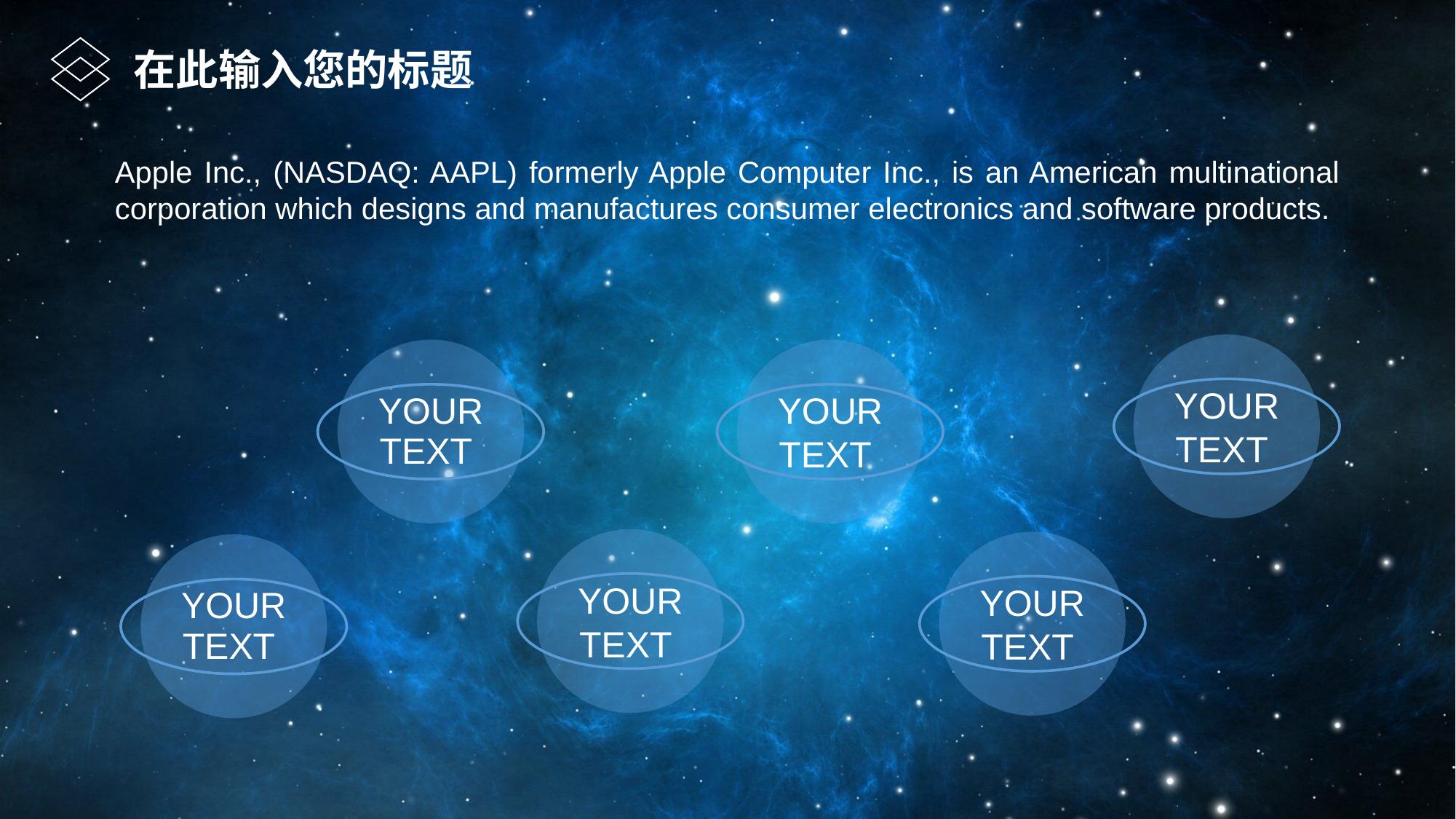

在此输入您的标题
Apple Inc., (NASDAQ: AAPL) formerly Apple Computer Inc., is an American multinational corporation which designs and manufactures consumer electronics and software products.
YOUR TEXT
YOUR TEXT
YOUR TEXT

YOUR TEXT
YOUR TEXT
YOUR TEXT